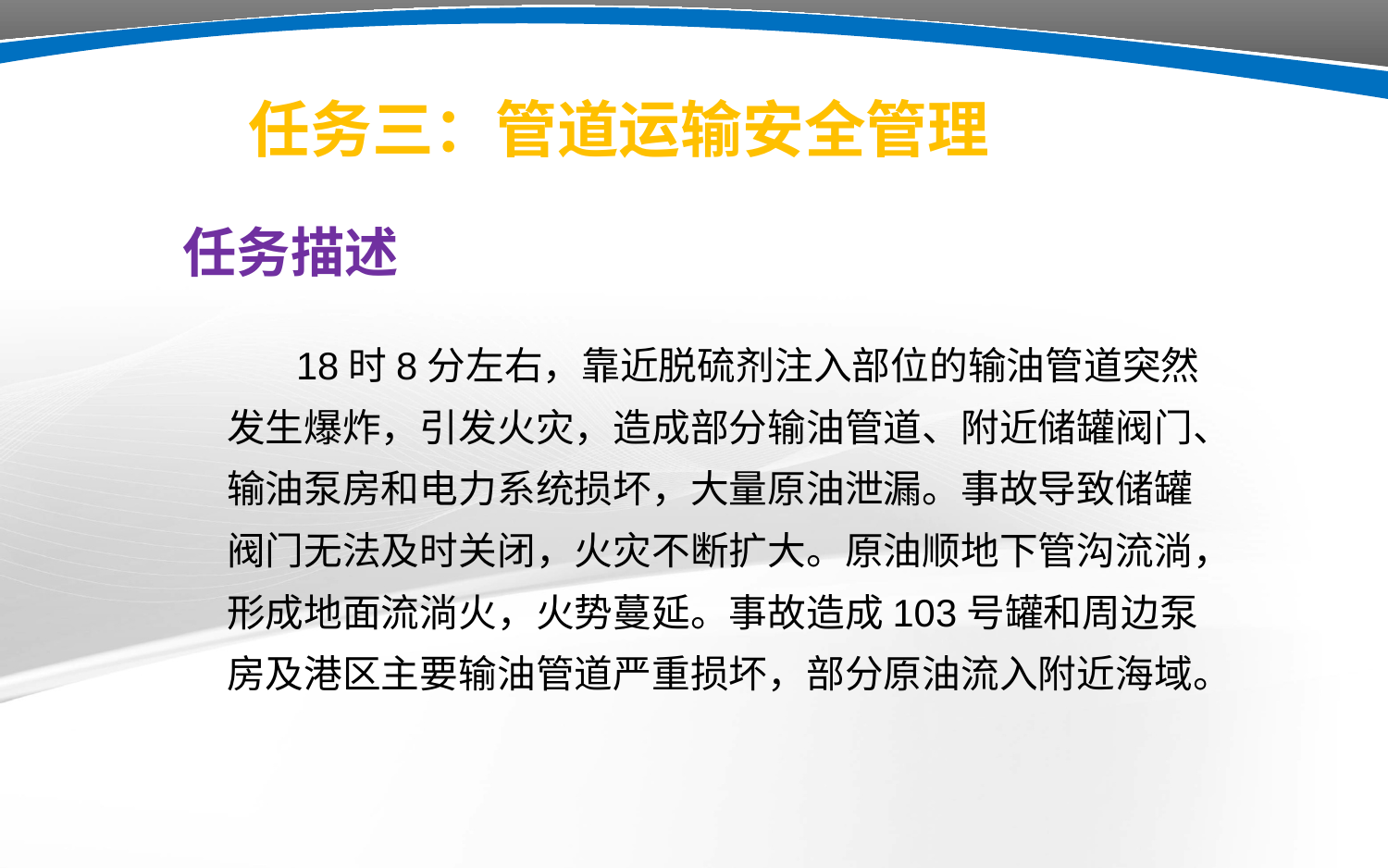

任务三：管道运输安全管理
任务描述
18时8分左右，靠近脱硫剂注入部位的输油管道突然发生爆炸，引发火灾，造成部分输油管道、附近储罐阀门、输油泵房和电力系统损坏，大量原油泄漏。事故导致储罐阀门无法及时关闭，火灾不断扩大。原油顺地下管沟流淌，形成地面流淌火，火势蔓延。事故造成103号罐和周边泵房及港区主要输油管道严重损坏，部分原油流入附近海域。